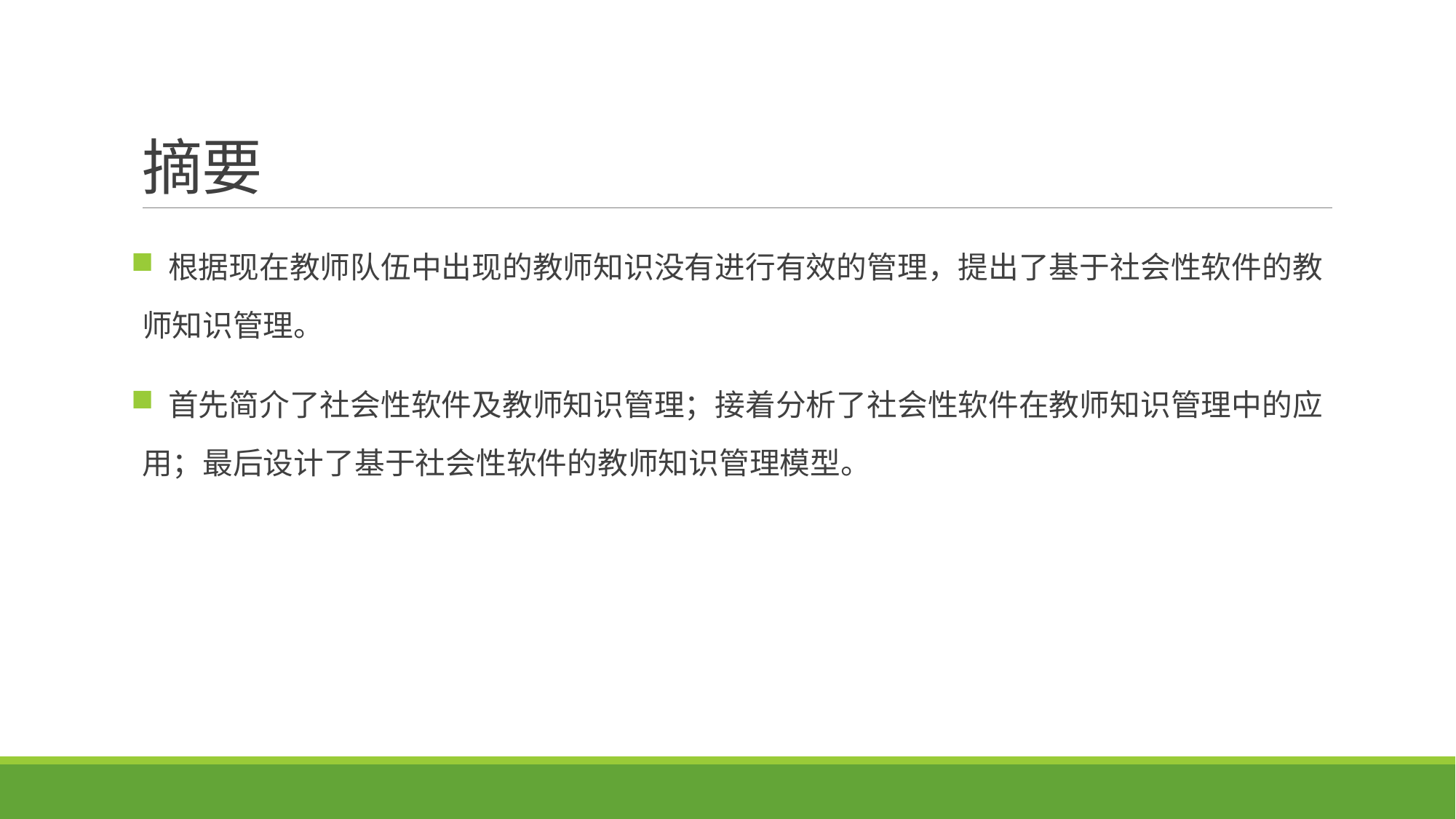

# 摘要
 根据现在教师队伍中出现的教师知识没有进行有效的管理，提出了基于社会性软件的教师知识管理。
 首先简介了社会性软件及教师知识管理；接着分析了社会性软件在教师知识管理中的应用；最后设计了基于社会性软件的教师知识管理模型。